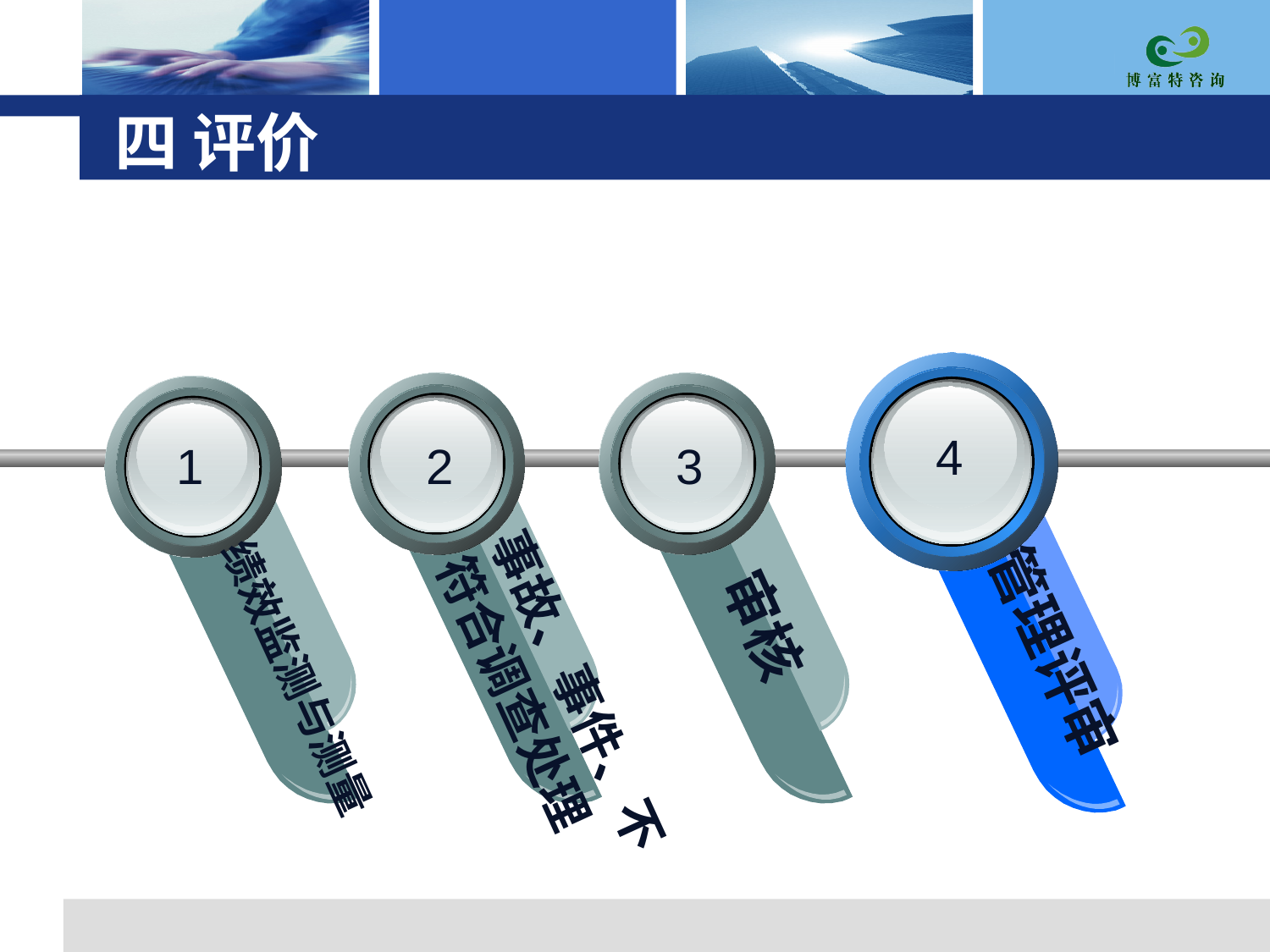

# 四 评价

4
1
2
3

审核

管理评审
绩效监测与测量
事故、事件、不符合调查处理